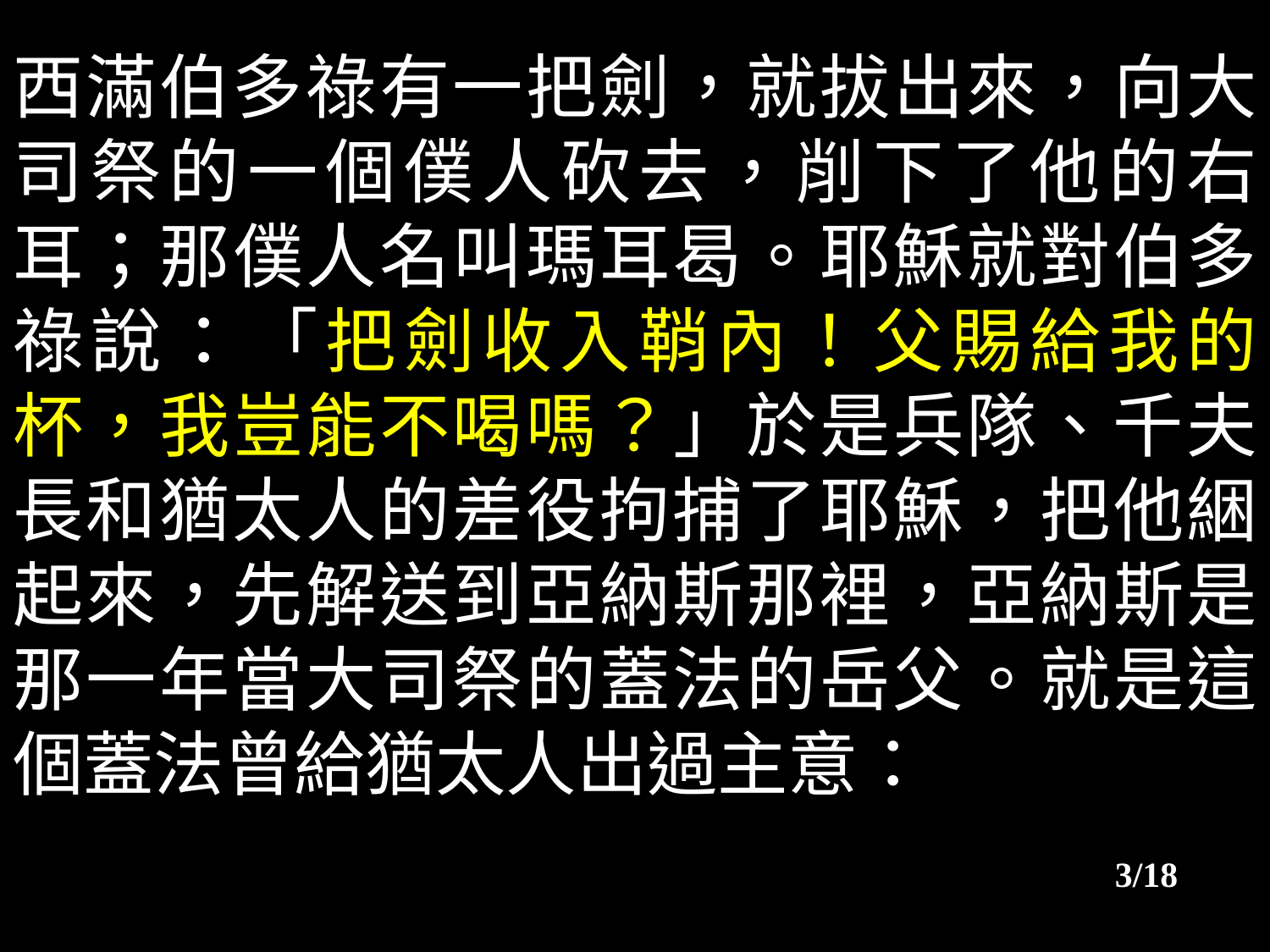

西滿伯多祿有一把劍，就拔出來，向大司祭的一個僕人砍去，削下了他的右耳；那僕人名叫瑪耳曷。耶穌就對伯多祿說：「把劍收入鞘內！父賜給我的杯，我豈能不喝嗎？」於是兵隊、千夫長和猶太人的差役拘捕了耶穌，把他綑起來，先解送到亞納斯那裡，亞納斯是那一年當大司祭的蓋法的岳父。就是這個蓋法曾給猶太人出過主意：
3/18